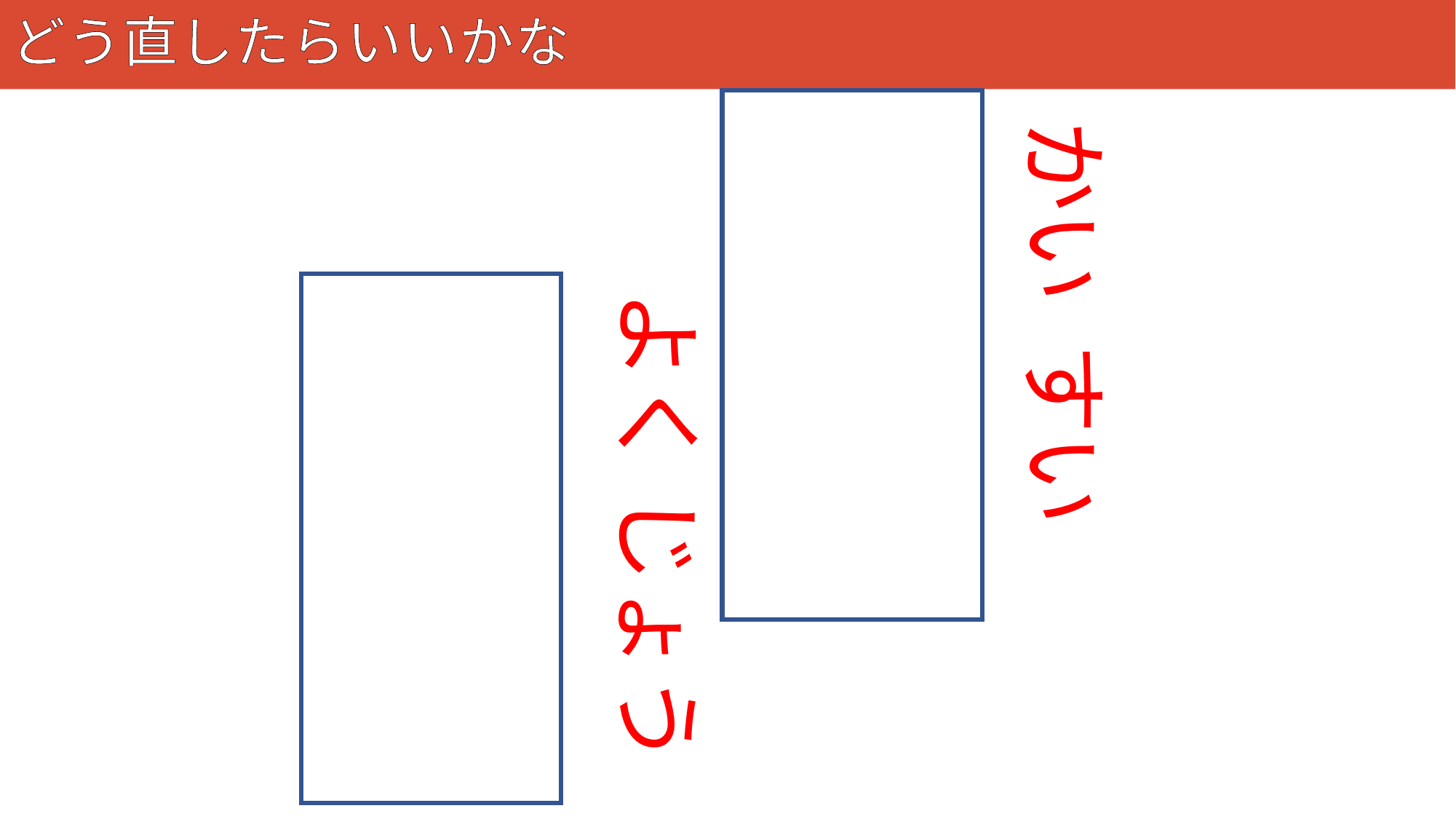

# どう直したらいいかな
126
海水

かい  すい
浴場

よく じょう